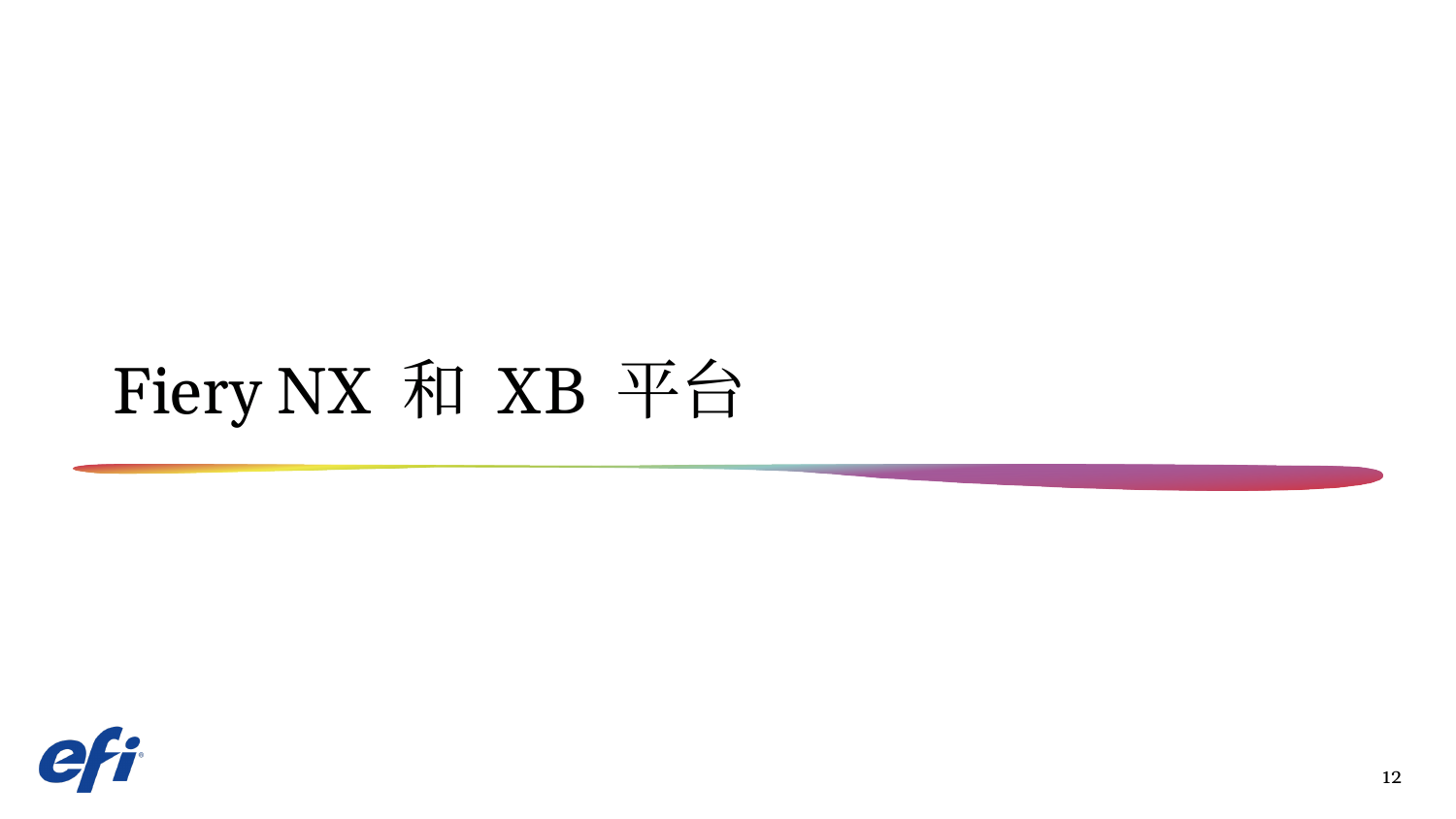

# Fiery NX 和 XB 平台

12